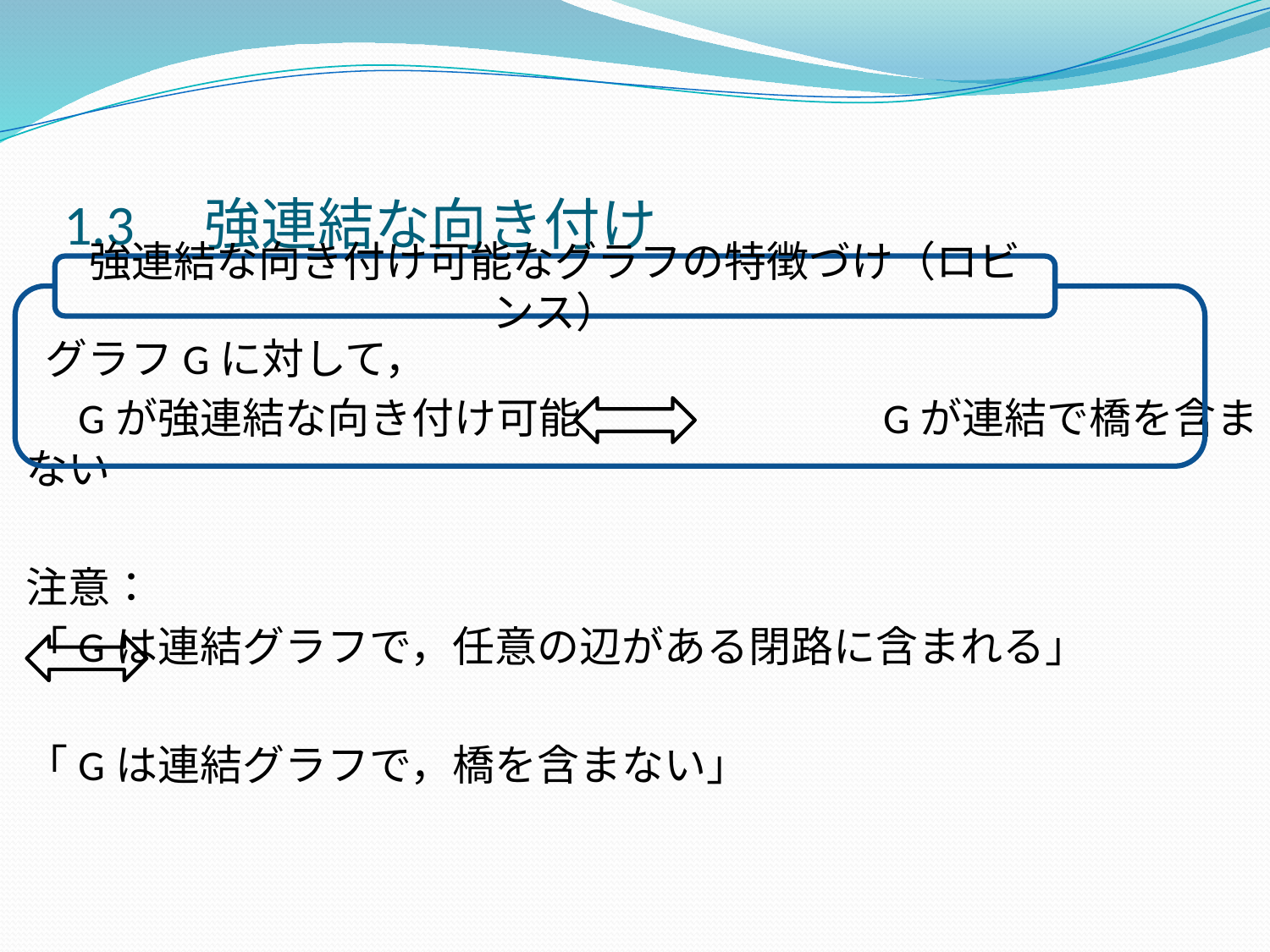

# 1.3　強連結な向き付け
強連結な向き付け可能なグラフの特徴づけ（ロビンス）

 グラフGに対して，
　Gが強連結な向き付け可能    　　　　　　Gが連結で橋を含まない

注意：
「Gは連結グラフで，任意の辺がある閉路に含まれる」

「Gは連結グラフで，橋を含まない」